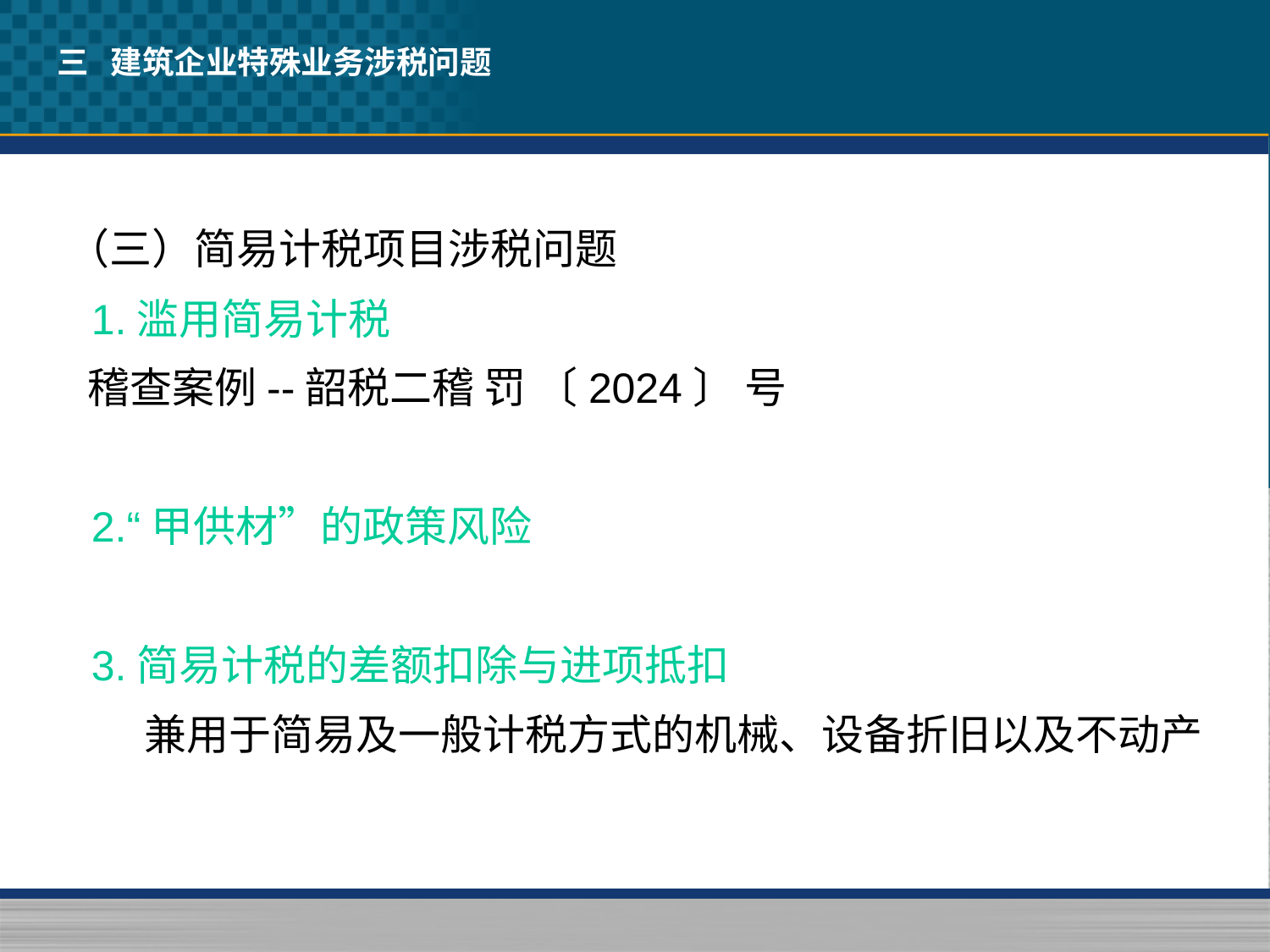

三   建筑企业特殊业务涉税问题
（三）简易计税项目涉税问题
  1.滥用简易计税
 稽查案例--韶税二稽 罚 〔2024〕 号

  2.“甲供材”的政策风险

  3.简易计税的差额扣除与进项抵扣
       兼用于简易及一般计税方式的机械、设备折旧以及不动产